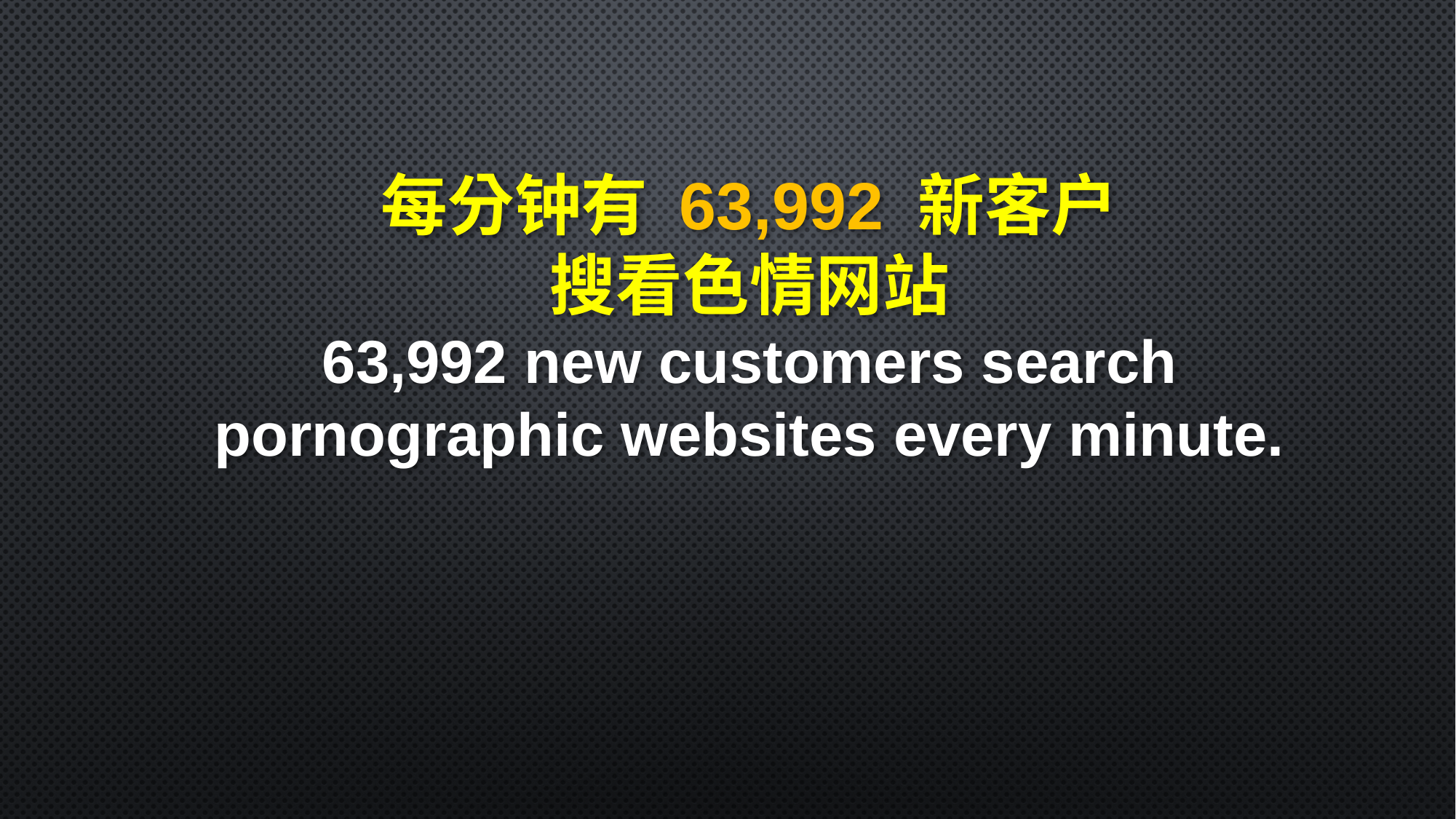

每分钟有 63,992 新客户
搜看色情网站
63,992 new customers search pornographic websites every minute.